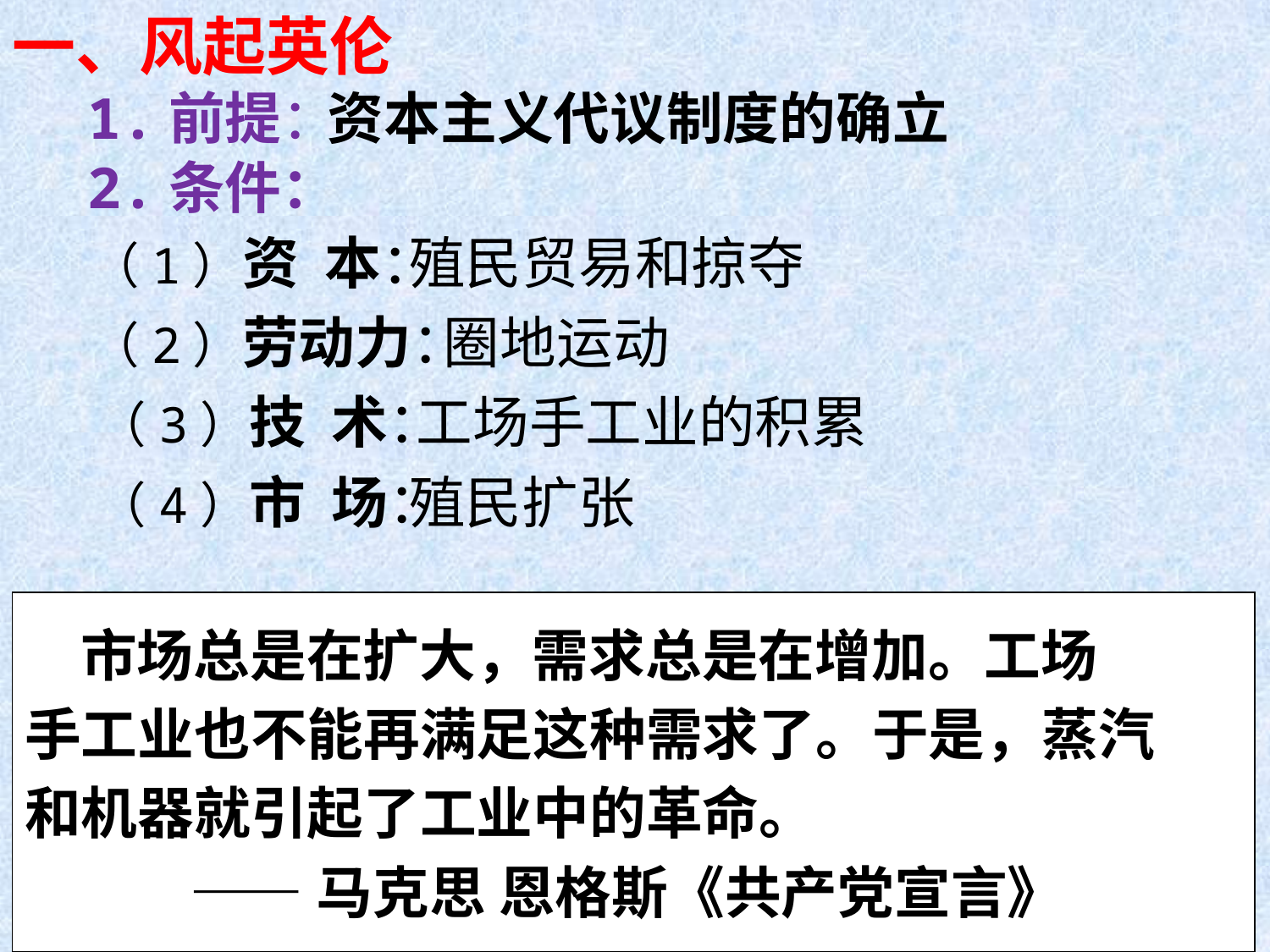

一、风起英伦
1.前提：
资本主义代议制度的确立
2.条件：
 （1）资  本：
   殖民贸易和掠夺
 （2）劳动力：
 圈地运动
（3）技  术：
  工场手工业的积累
（4）市  场：
   殖民扩张
    市场总是在扩大，需求总是在增加。工场
手工业也不能再满足这种需求了。于是，蒸汽
和机器就引起了工业中的革命。
                       ——马克思 恩格斯《共产党宣言》